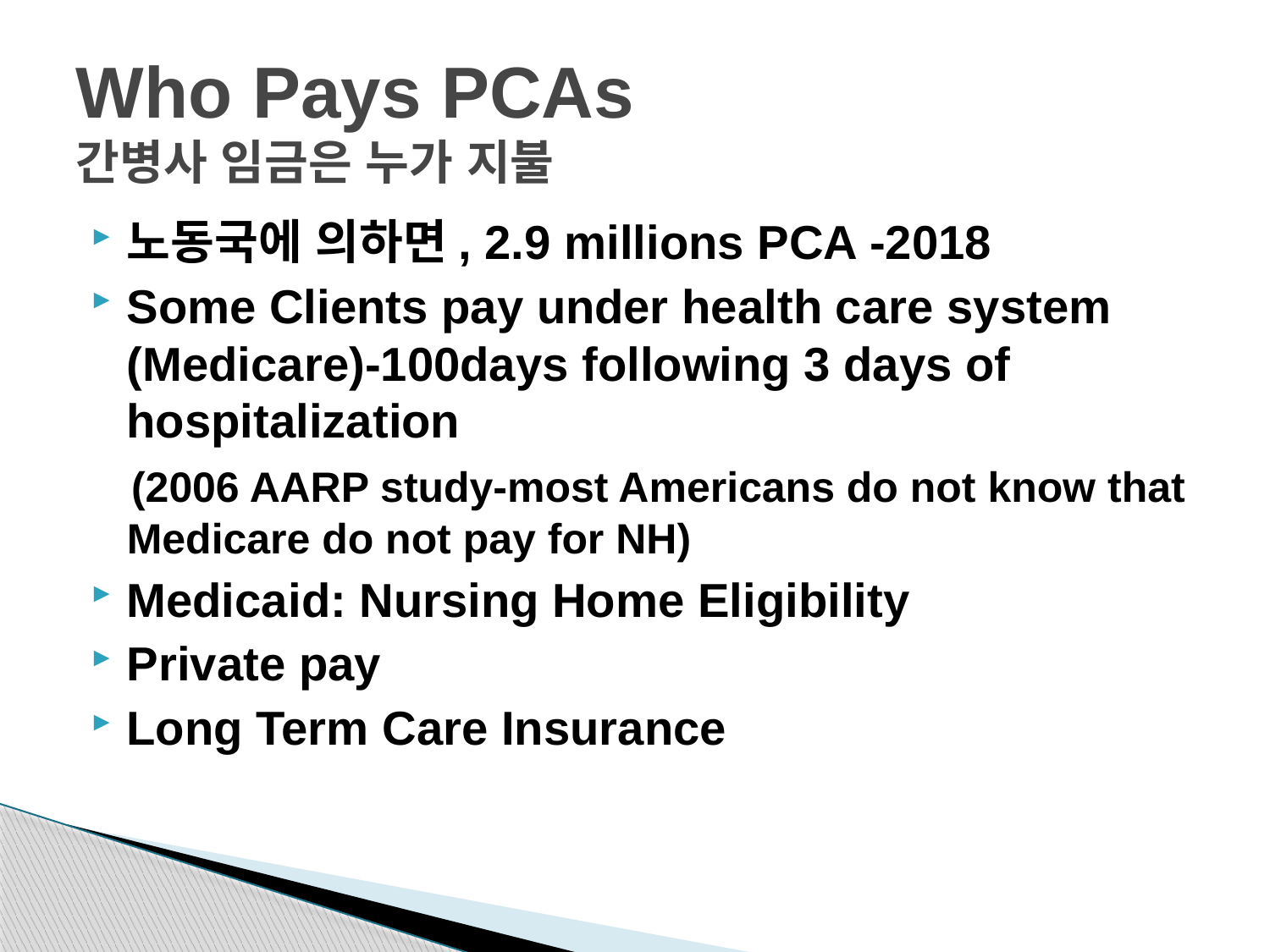

# Who Pays PCAs 간병사 임금은 누가 지불
노동국에 의하면, 2.9 millions PCA -2018
Some Clients pay under health care system (Medicare)-100days following 3 days of hospitalization
   (2006 AARP study-most Americans do not know that Medicare do not pay for NH)
Medicaid: Nursing Home Eligibility
Private pay
Long Term Care Insurance